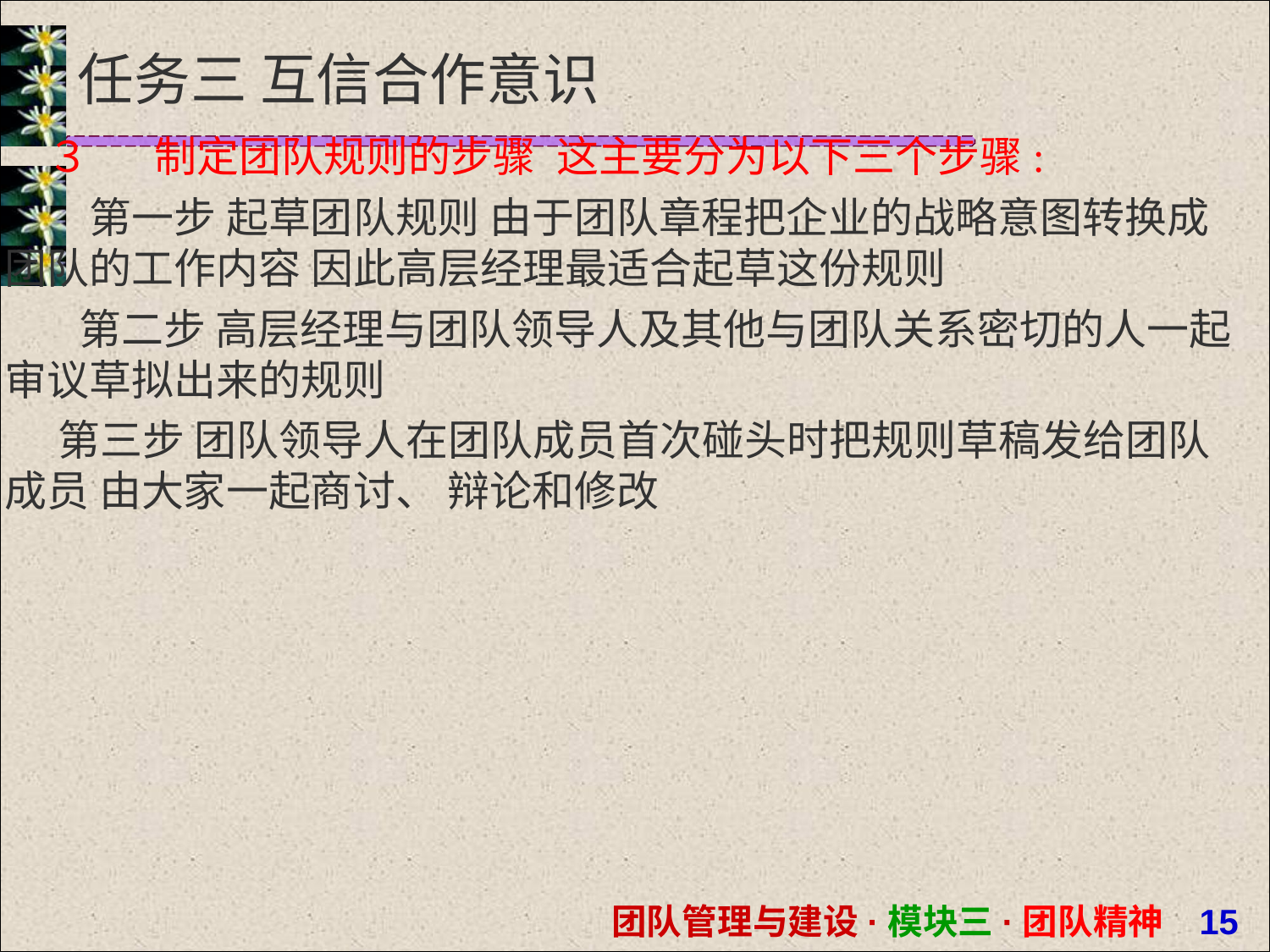

# 任务三 互信合作意识
３	制定团队规则的步骤	这主要分为以下三个步骤:
第一步 起草团队规则 由于团队章程把企业的战略意图转换成 团队的工作内容 因此高层经理最适合起草这份规则
第二步 高层经理与团队领导人及其他与团队关系密切的人一起 审议草拟出来的规则
第三步 团队领导人在团队成员首次碰头时把规则草稿发给团队 成员 由大家一起商讨、 辩论和修改

团队管理与建设·模块三·团队精神 15